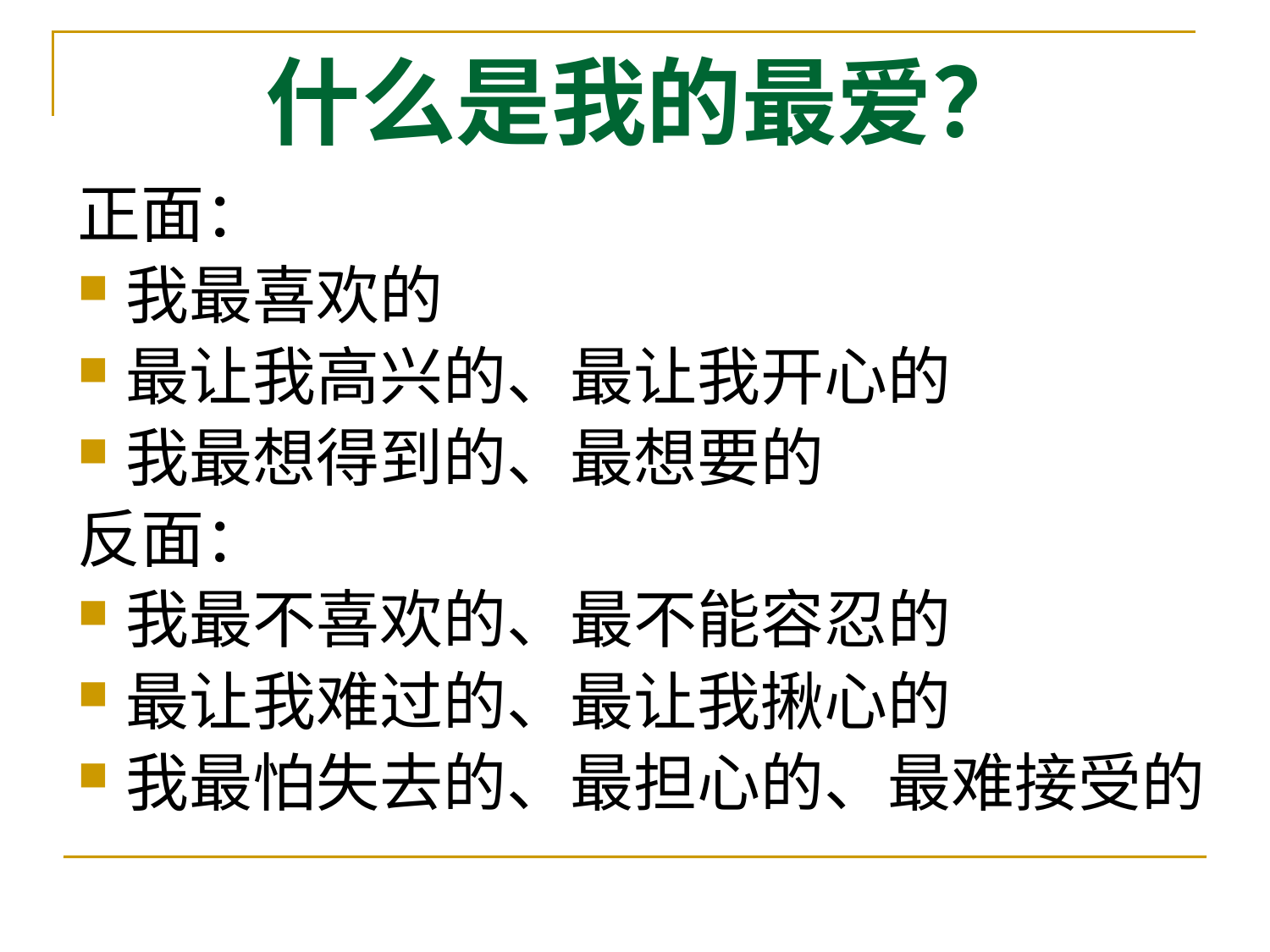

# 什么是我的最爱？
正面：
我最喜欢的
最让我高兴的、最让我开心的
我最想得到的、最想要的
反面：
我最不喜欢的、最不能容忍的
最让我难过的、最让我揪心的
我最怕失去的、最担心的、最难接受的